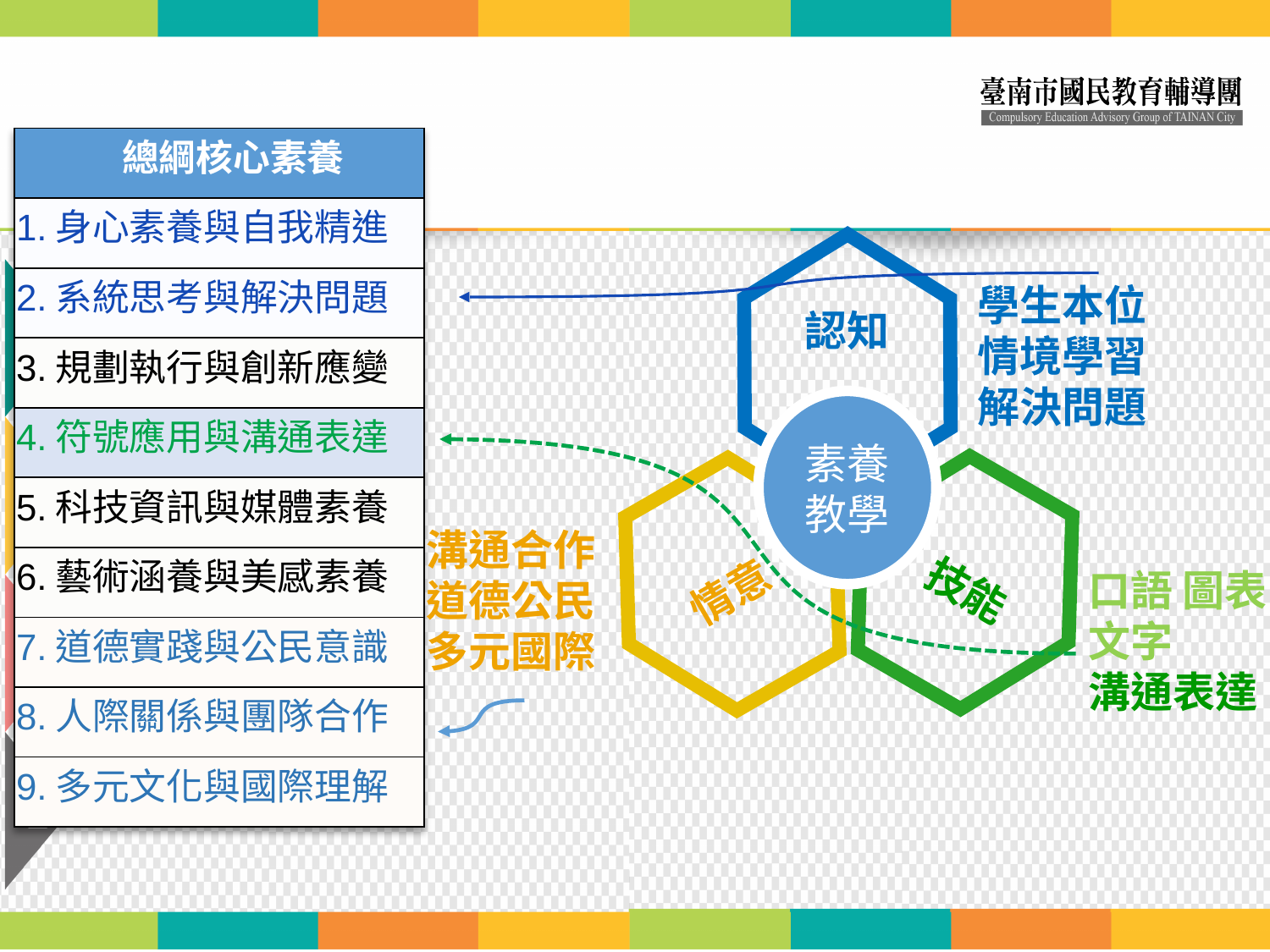

| 總綱核心素養 |
| --- |
| 1.身心素養與自我精進 |
| 2.系統思考與解決問題 |
| 3.規劃執行與創新應變 |
| 4.符號應用與溝通表達 |
| 5.科技資訊與媒體素養 |
| 6.藝術涵養與美感素養 |
| 7.道德實踐與公民意識 |
| 8.人際關係與團隊合作 |
| 9.多元文化與國際理解 |
認知
素養教學
技能
情意
學生本位
情境學習
解決問題
溝通合作
道德公民
多元國際
口語 圖表
文字
溝通表達